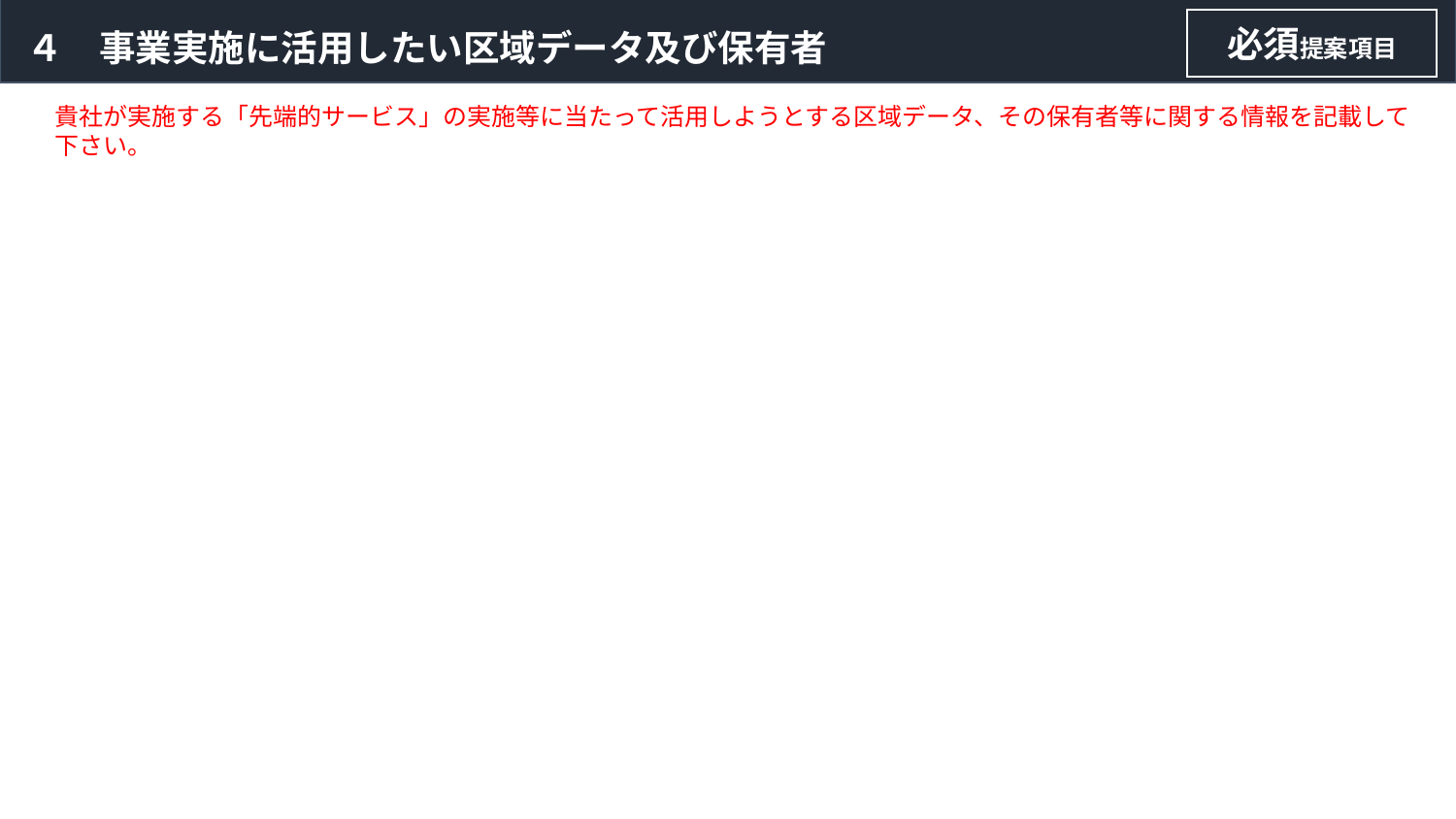

必須提案項目
４　事業実施に活用したい区域データ及び保有者
貴社が実施する「先端的サービス」の実施等に当たって活用しようとする区域データ、その保有者等に関する情報を記載して下さい。